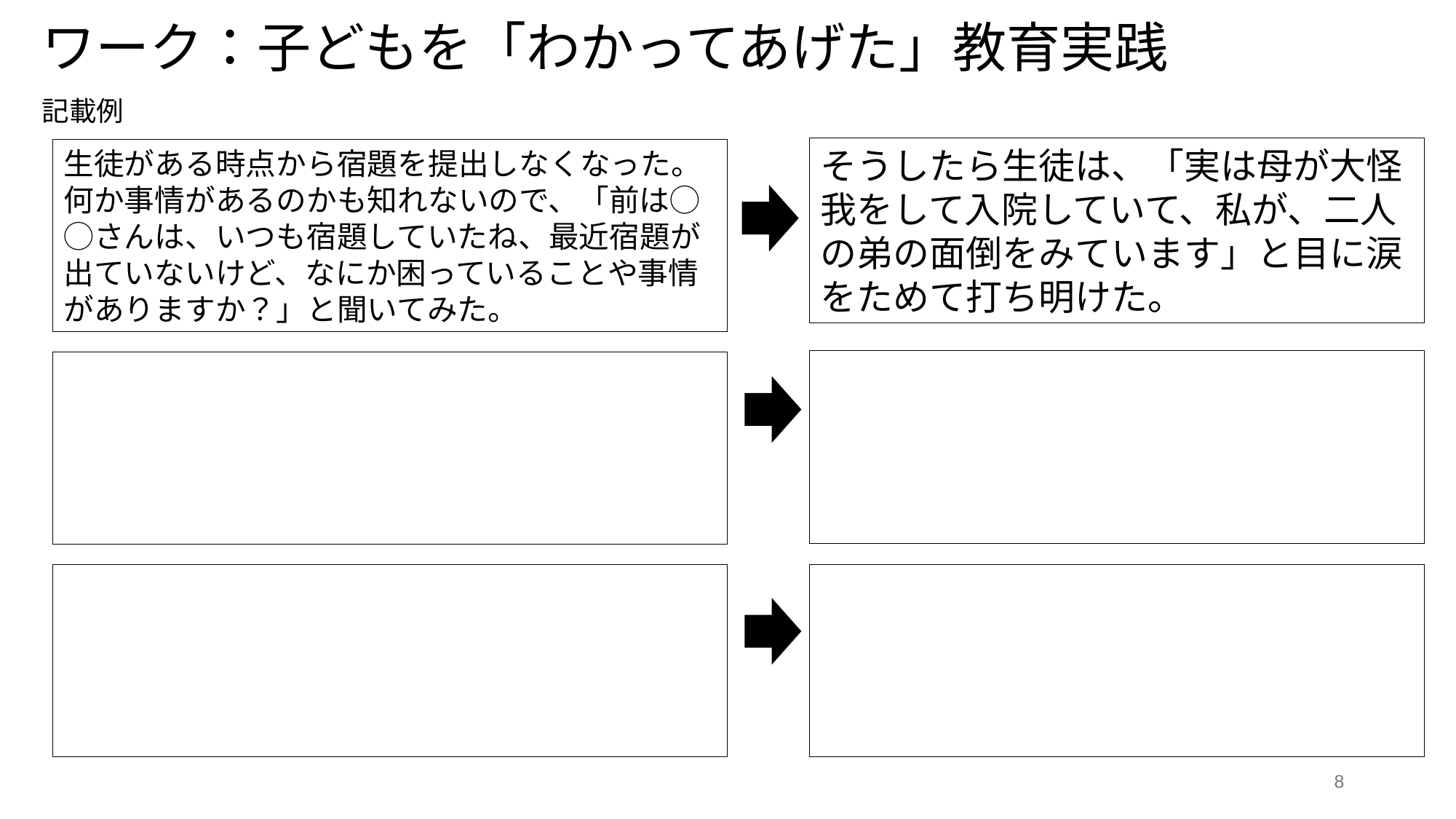

# ワーク：子どもを「わかってあげた」教育実践
記載例
そうしたら生徒は、「実は母が大怪我をして入院していて、私が、二人の弟の面倒をみています」と目に涙をためて打ち明けた。
生徒がある時点から宿題を提出しなくなった。何か事情があるのかも知れないので、「前は◯◯さんは、いつも宿題していたね、最近宿題が出ていないけど、なにか困っていることや事情がありますか？」と聞いてみた。

8